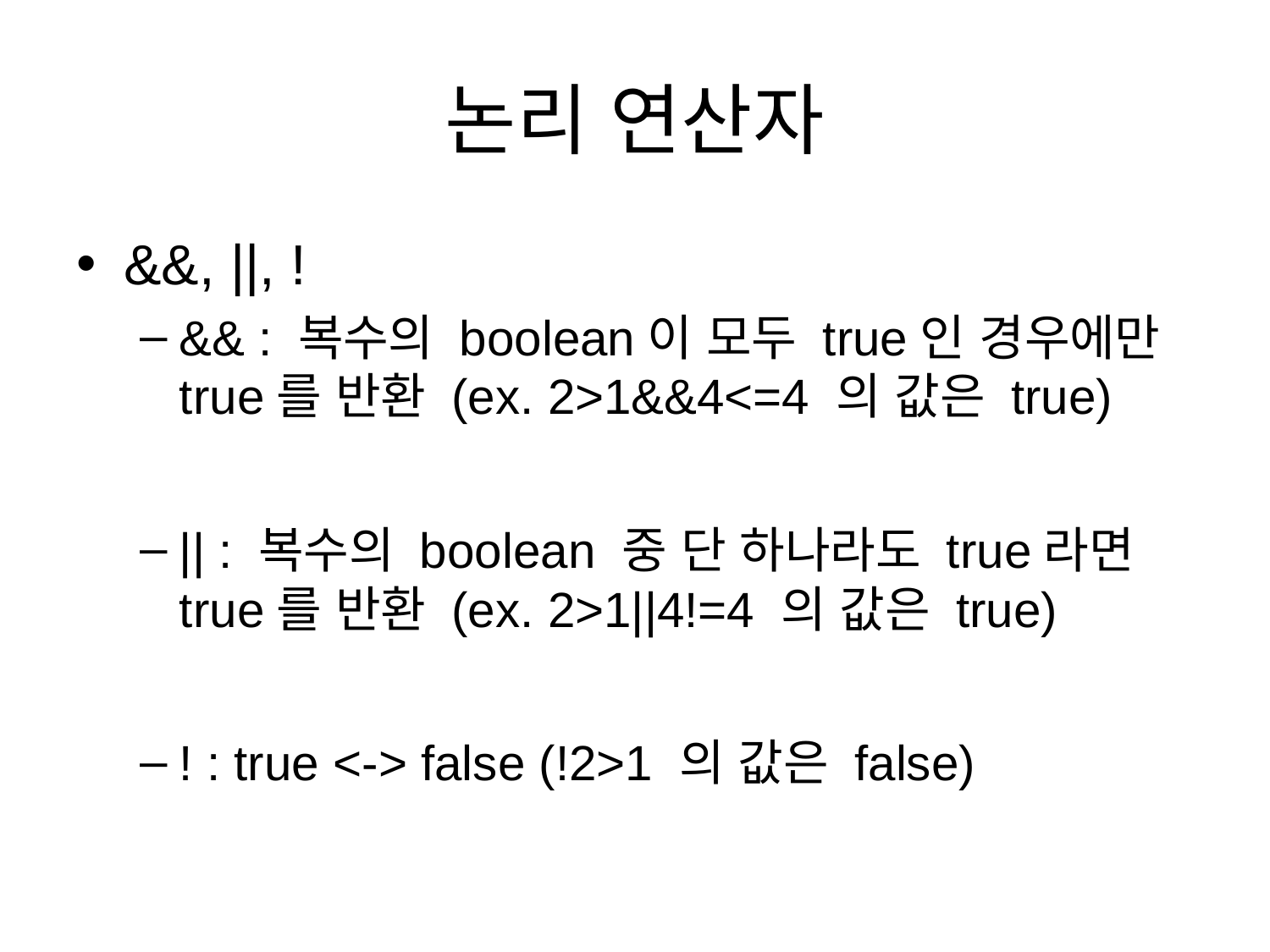

# 논리 연산자
&&, ||, !
&& : 복수의 boolean이 모두 true인 경우에만 true를 반환 (ex. 2>1&&4<=4 의 값은 true)

|| : 복수의 boolean 중 단 하나라도 true라면 true를 반환 (ex. 2>1||4!=4 의 값은 true)

! : true <-> false (!2>1 의 값은 false)